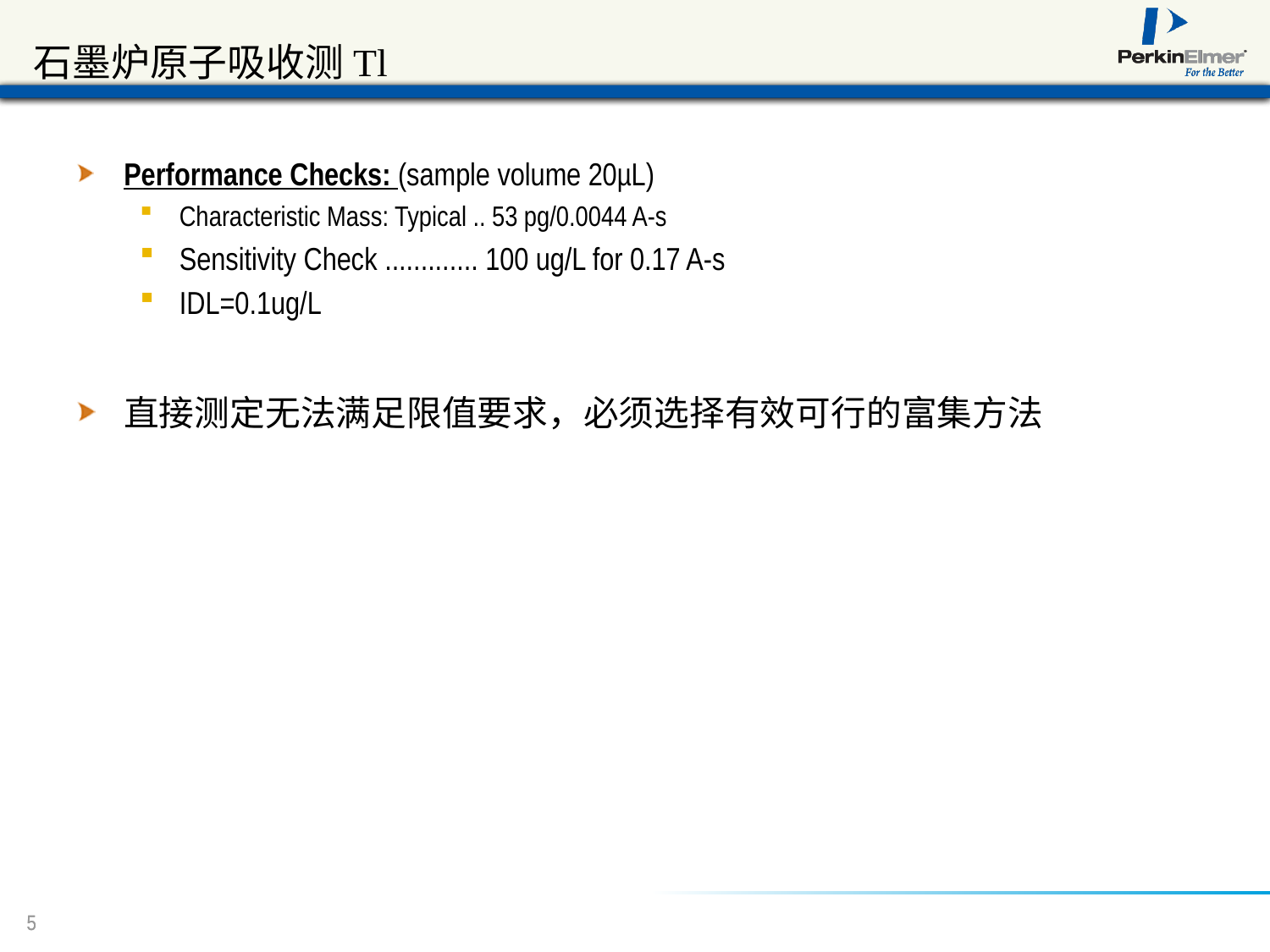

# 石墨炉原子吸收测Tl
Performance Checks: (sample volume 20µL)
Characteristic Mass: Typical .. 53 pg/0.0044 A-s
Sensitivity Check ............. 100 ug/L for 0.17 A-s
IDL=0.1ug/L

直接测定无法满足限值要求，必须选择有效可行的富集方法